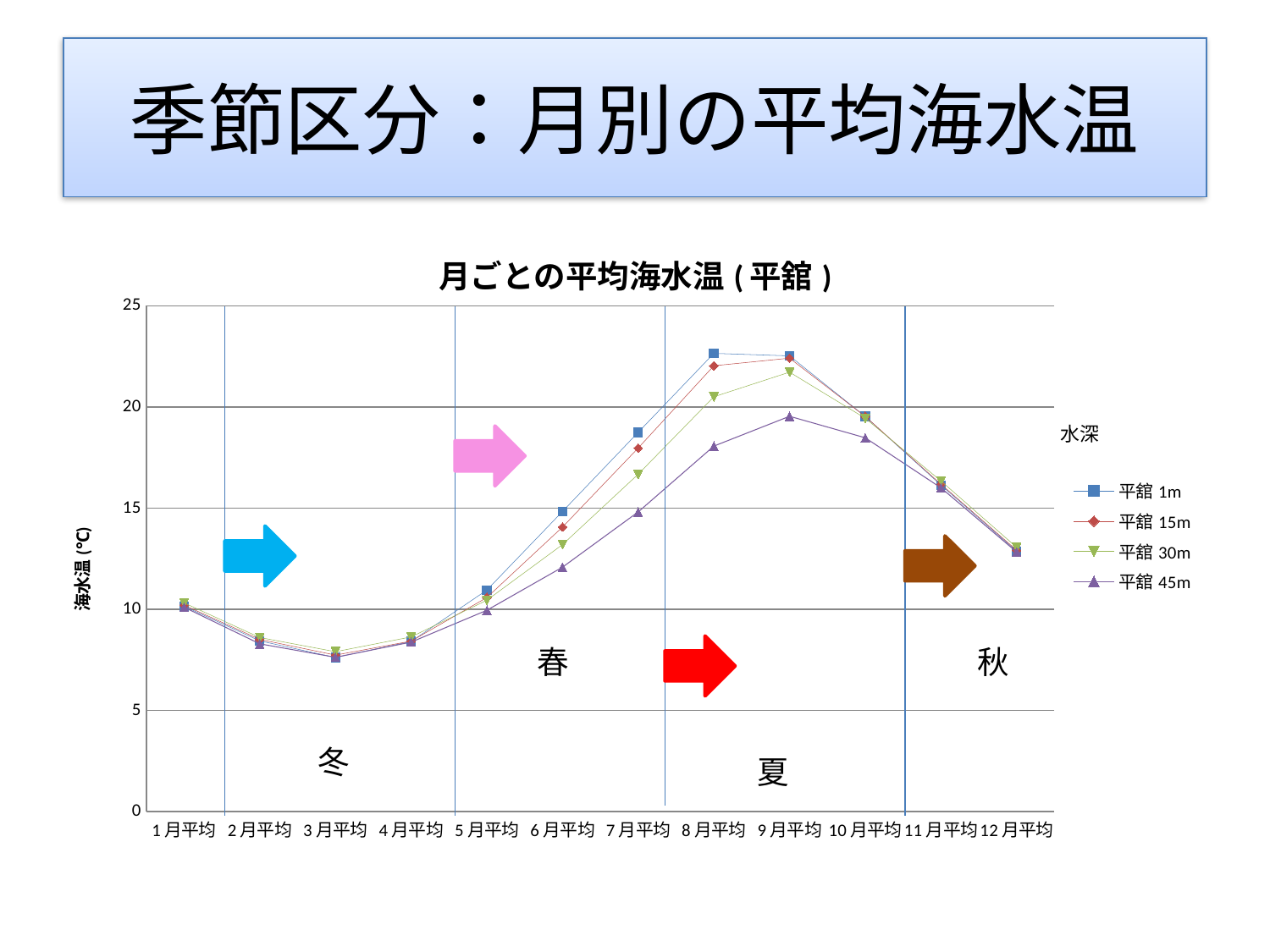

# 季節区分：月別の平均海水温

### Chart: 月ごとの平均海水温(平舘)

| Category | 平舘1m | 平舘15m | 平舘30m | 平舘45m |
|---|---|---|---|---|
| 1月平均 | 10.154126733876733 | 10.20610860860861 | 10.318273809523808 | 10.103925175175148 |
| 2月平均 | 8.439703703703703 | 8.511600762527236 | 8.605968321801651 | 8.295875482625462 |
| 3月平均 | 7.617856499356464 | 7.7379502717002655 | 7.90542701126035 | 7.627463097551332 |
| 4月平均 | 8.410400861387725 | 8.427670730881255 | 8.635553350970019 | 8.378328197945832 |
| 5月平均 | 10.948911806543368 | 10.580724540329804 | 10.447652116402116 | 9.952624338624442 |
| 6月平均 | 14.837540212277112 | 14.067544388041359 | 13.199890109890111 | 12.08288175876412 |
| 7月平均 | 18.74348966823963 | 17.969719739410788 | 16.67559082892413 | 14.810795907251787 |
| 8月平均 | 22.648822785352188 | 22.034936641999142 | 20.501926638176627 | 18.06558356733342 |
| 9月平均 | 22.52478763274349 | 22.41210017542369 | 21.71944890788224 | 19.538772360404717 |
| 10月平均 | 19.53052181736378 | 19.530881691408155 | 19.442083333333077 | 18.478527890238258 |
| 11月平均 | 16.13973368104947 | 16.18307919761873 | 16.34419312169313 | 16.006139165481272 |
| 12月平均 | 12.876236367947003 | 12.917776197249884 | 13.059684744268155 | 12.830770507349456 |

春

秋
冬
夏